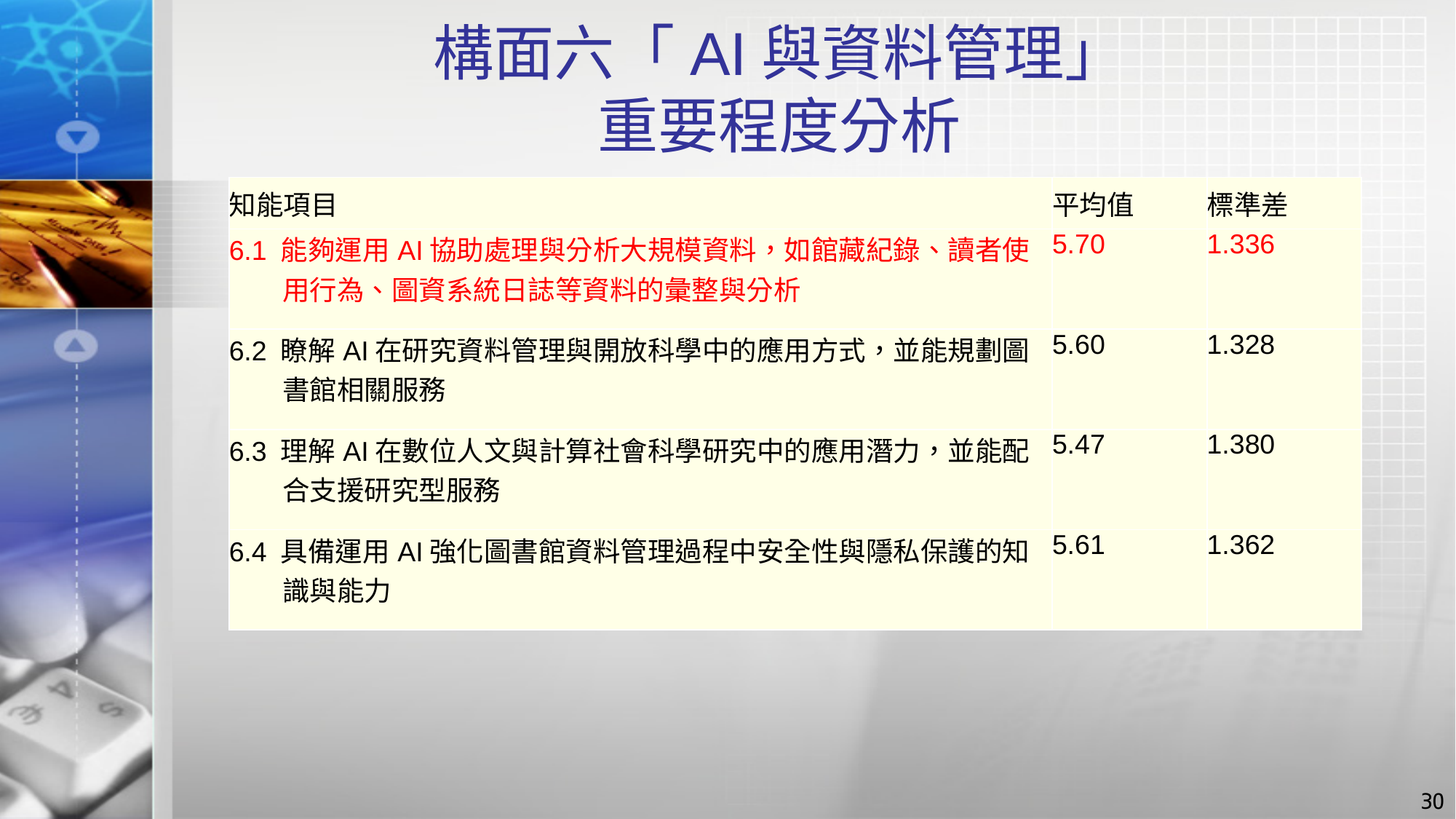

# 構面六「AI與資料管理」 重要程度分析
| 知能項目 | 平均值 | 標準差 |
| --- | --- | --- |
| 6.1 能夠運用AI協助處理與分析大規模資料，如館藏紀錄、讀者使用行為、圖資系統日誌等資料的彙整與分析 | 5.70 | 1.336 |
| 6.2 瞭解AI在研究資料管理與開放科學中的應用方式，並能規劃圖書館相關服務 | 5.60 | 1.328 |
| 6.3 理解AI在數位人文與計算社會科學研究中的應用潛力，並能配合支援研究型服務 | 5.47 | 1.380 |
| 6.4 具備運用AI強化圖書館資料管理過程中安全性與隱私保護的知識與能力 | 5.61 | 1.362 |
30